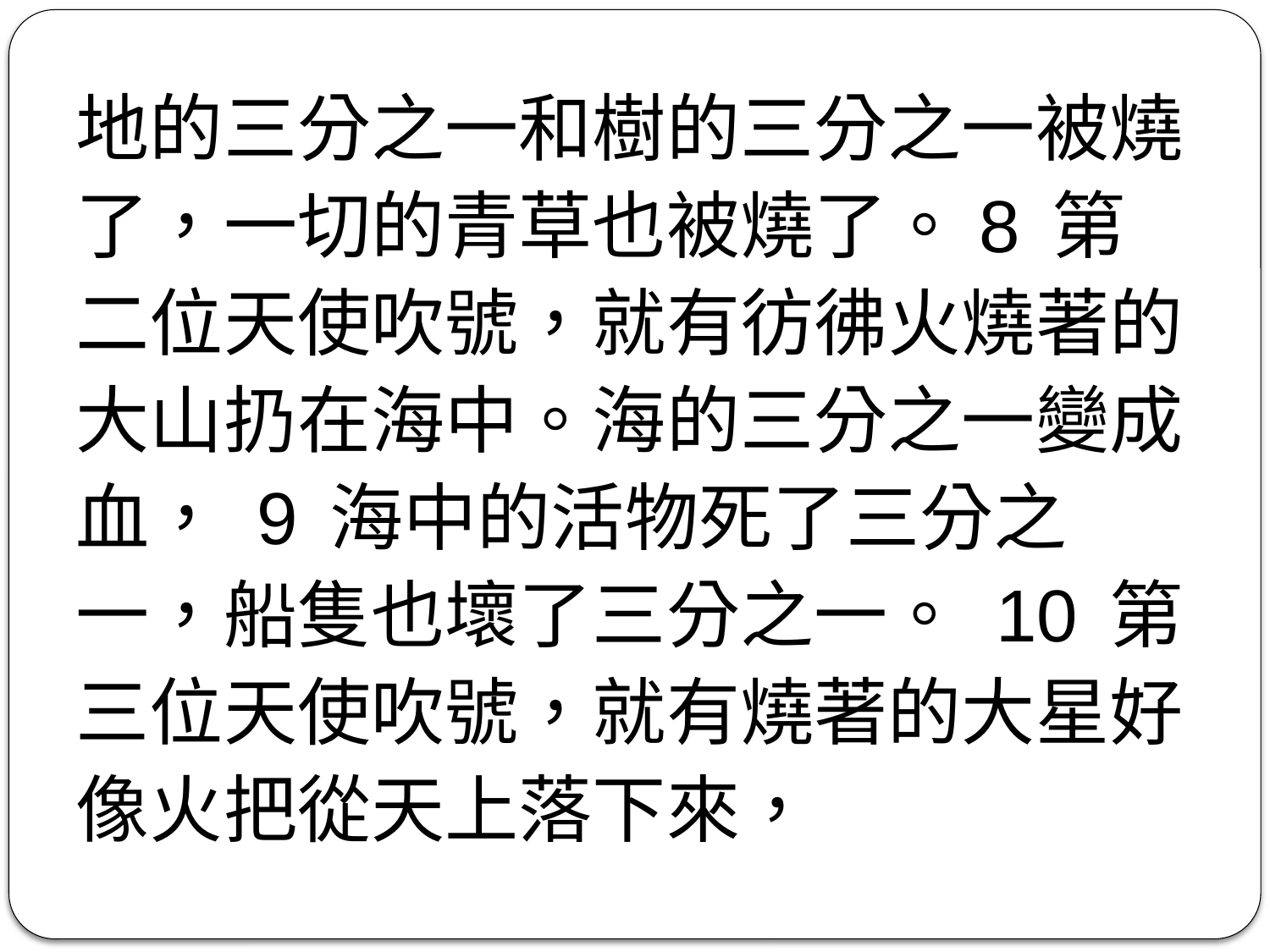

地的三分之一和樹的三分之一被燒了，一切的青草也被燒了。8 第二位天使吹號，就有彷彿火燒著的大山扔在海中。海的三分之一變成血， 9 海中的活物死了三分之一，船隻也壞了三分之一。 10 第三位天使吹號，就有燒著的大星好像火把從天上落下來，